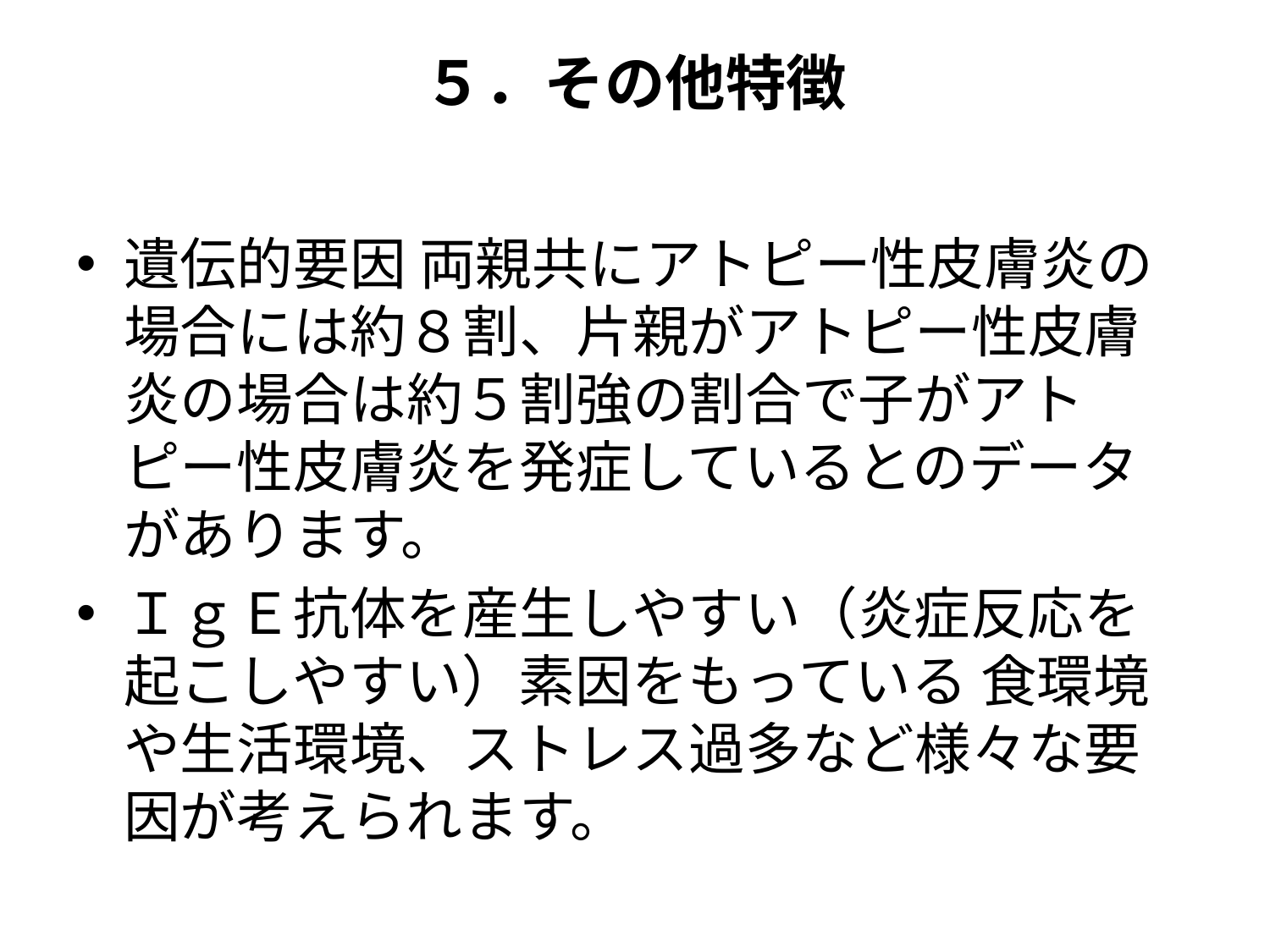

# ５．その他特徴
遺伝的要因 両親共にアトピー性皮膚炎の場合には約８割、片親がアトピー性皮膚炎の場合は約５割強の割合で子がアトピー性皮膚炎を発症しているとのデータがあります。
ＩｇＥ抗体を産生しやすい（炎症反応を起こしやすい）素因をもっている 食環境や生活環境、ストレス過多など様々な要因が考えられます。